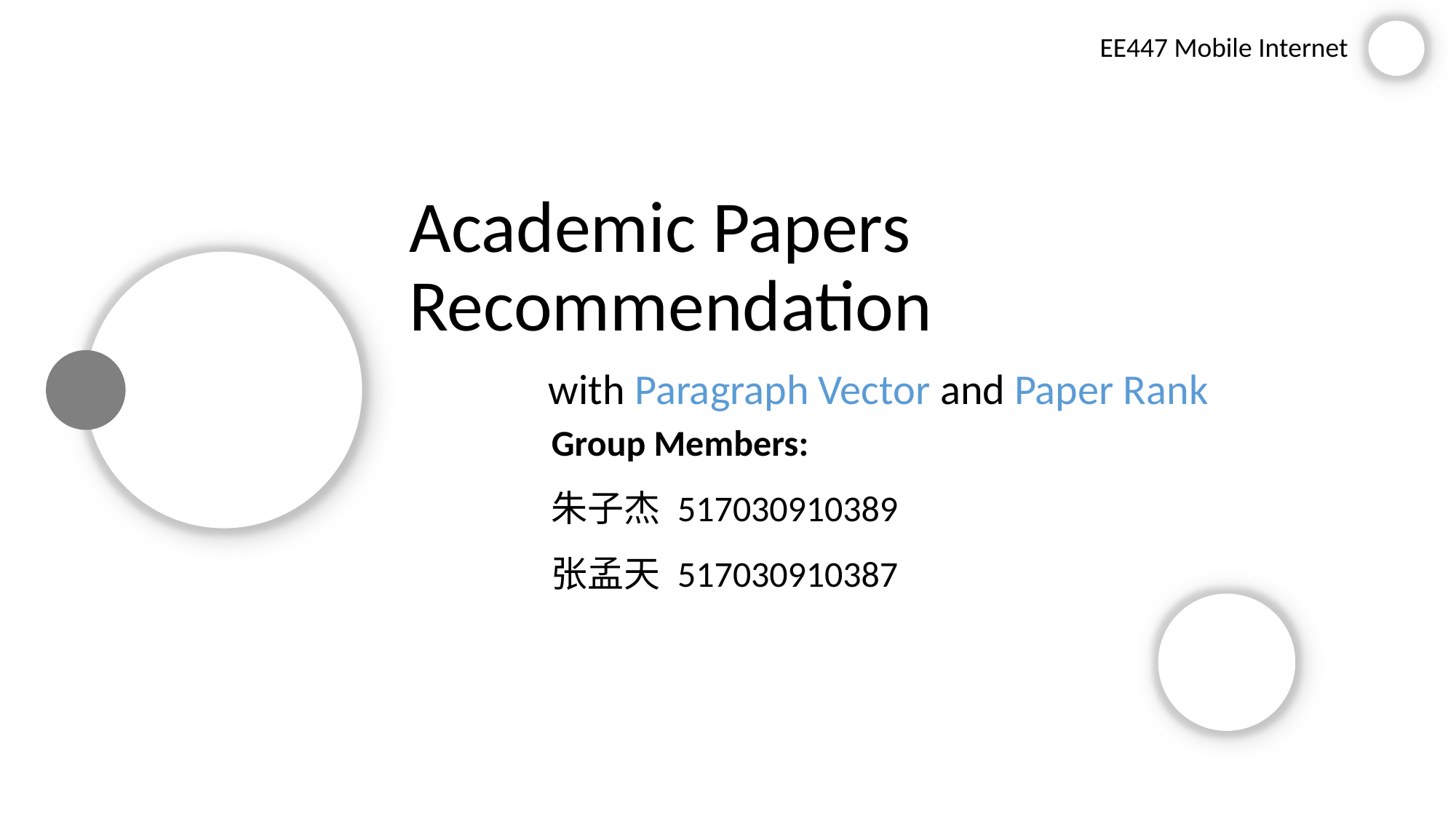

EE447 Mobile Internet

Academic Papers Recommendation
	  with Paragraph Vector and Paper Rank

Group Members:
朱子杰 517030910389
张孟天 517030910387